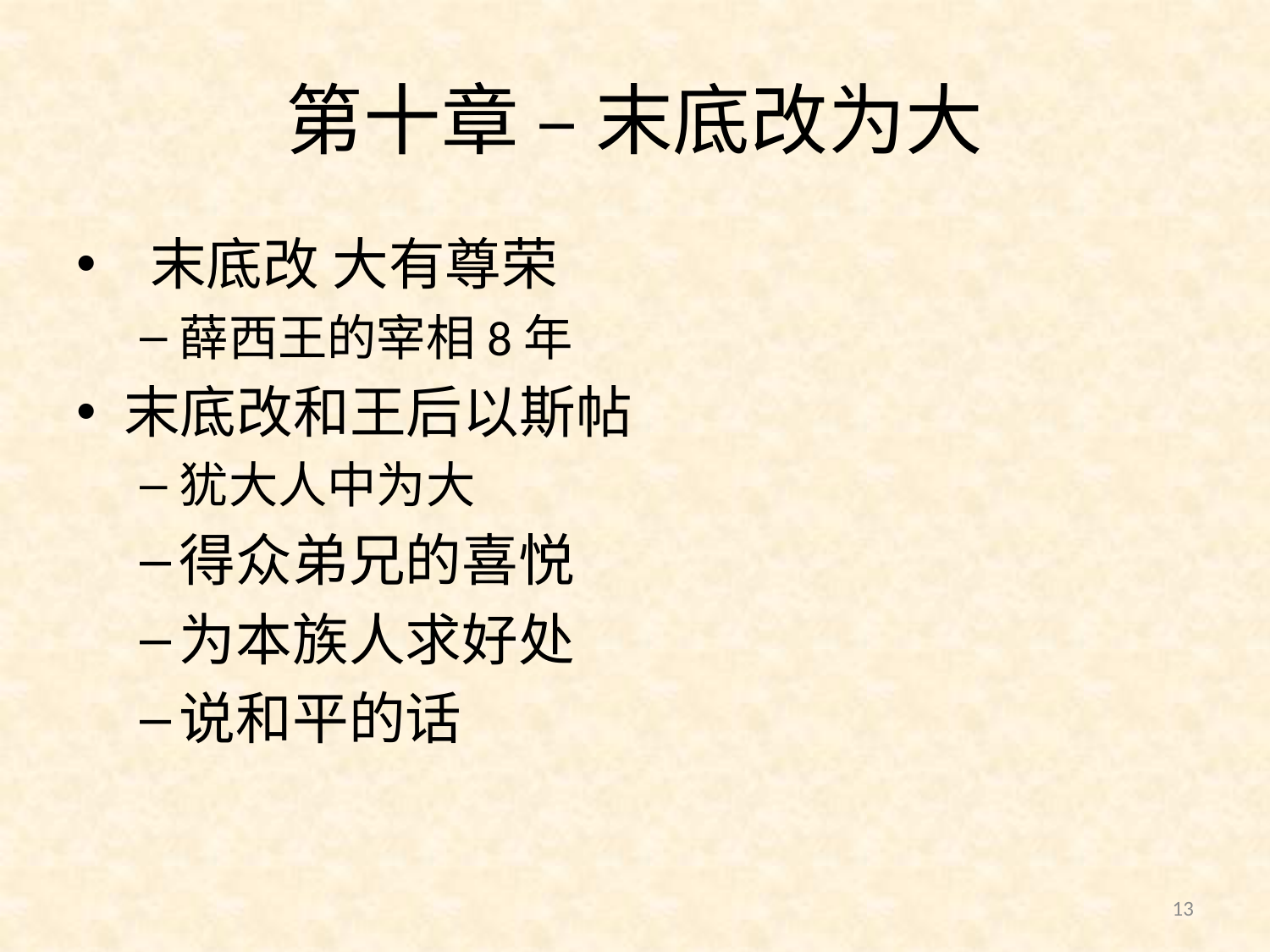

# 第十章 – 末底改为大
 末底改 大有尊荣
薛西王的宰相8年
末底改和王后以斯帖
犹大人中为大
得众弟兄的喜悦
为本族人求好处
说和平的话
13